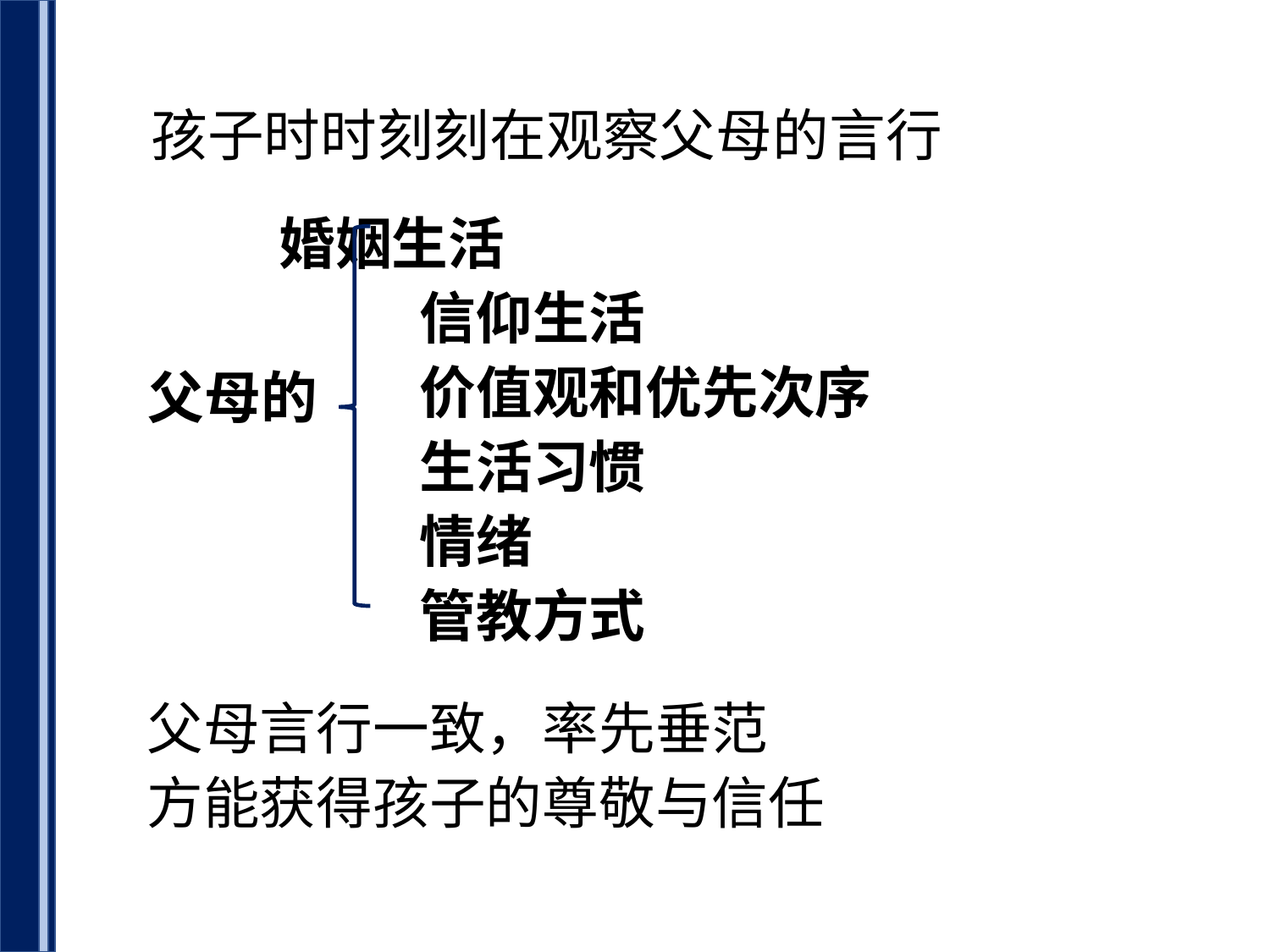

孩子时时刻刻在观察父母的言行

         婚姻生活
         信仰生活
         价值观和优先次序
         生活习惯
         情绪
         管教方式

父母的
父母言行一致，率先垂范
方能获得孩子的尊敬与信任